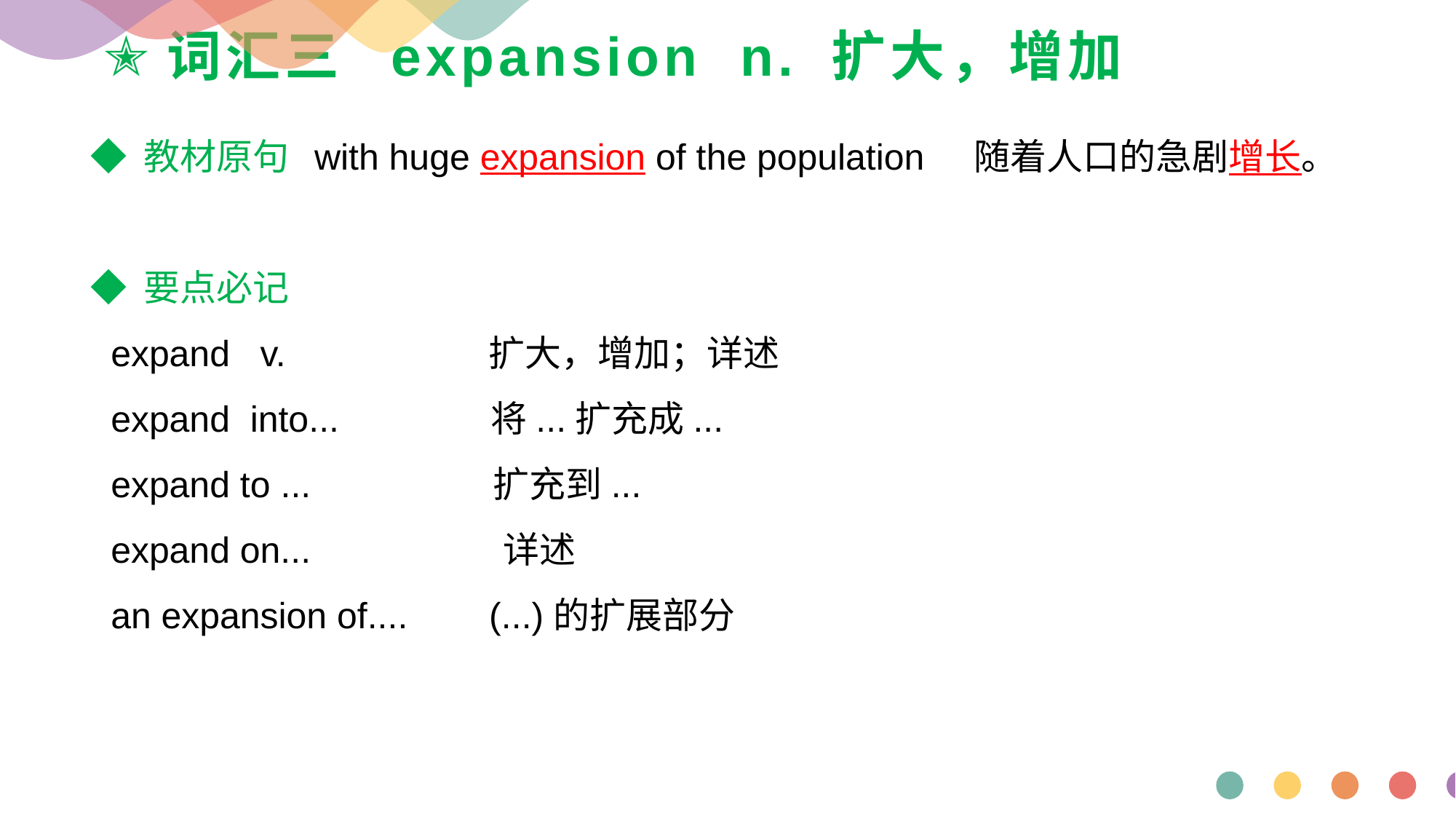

# ✭词汇三  expansion  n. 扩大，增加
◆ 教材原句  with huge expansion of the population    随着人口的急剧增长。

◆ 要点必记
  expand   v.                   扩大，增加；详述
  expand  into...              将...扩充成...
  expand to ...                 扩充到...
  expand on...                  详述
  an expansion of....        (...)的扩展部分